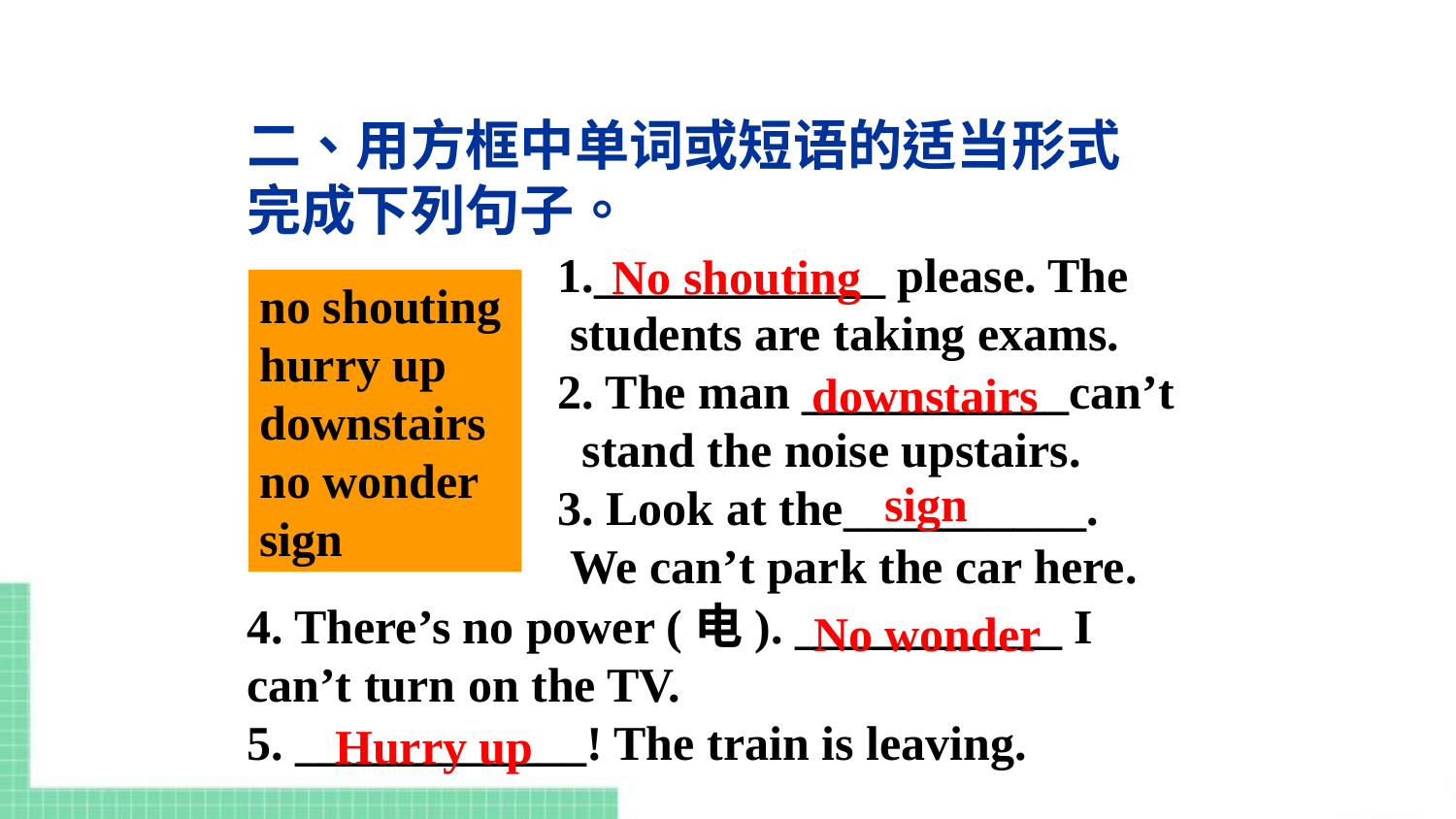

二、用方框中单词或短语的适当形式完成下列句子。
1.____________ please. The
 students are taking exams.
2. The man ___________can’t
  stand the noise upstairs.
3. Look at the__________.
 We can’t park the car here.

No shouting
no shouting
hurry up
downstairs
no wonder
sign
downstairs
sign
4. There’s no power (电). ___________ I can’t turn on the TV.
5. ____________! The train is leaving.
No wonder
Hurry up